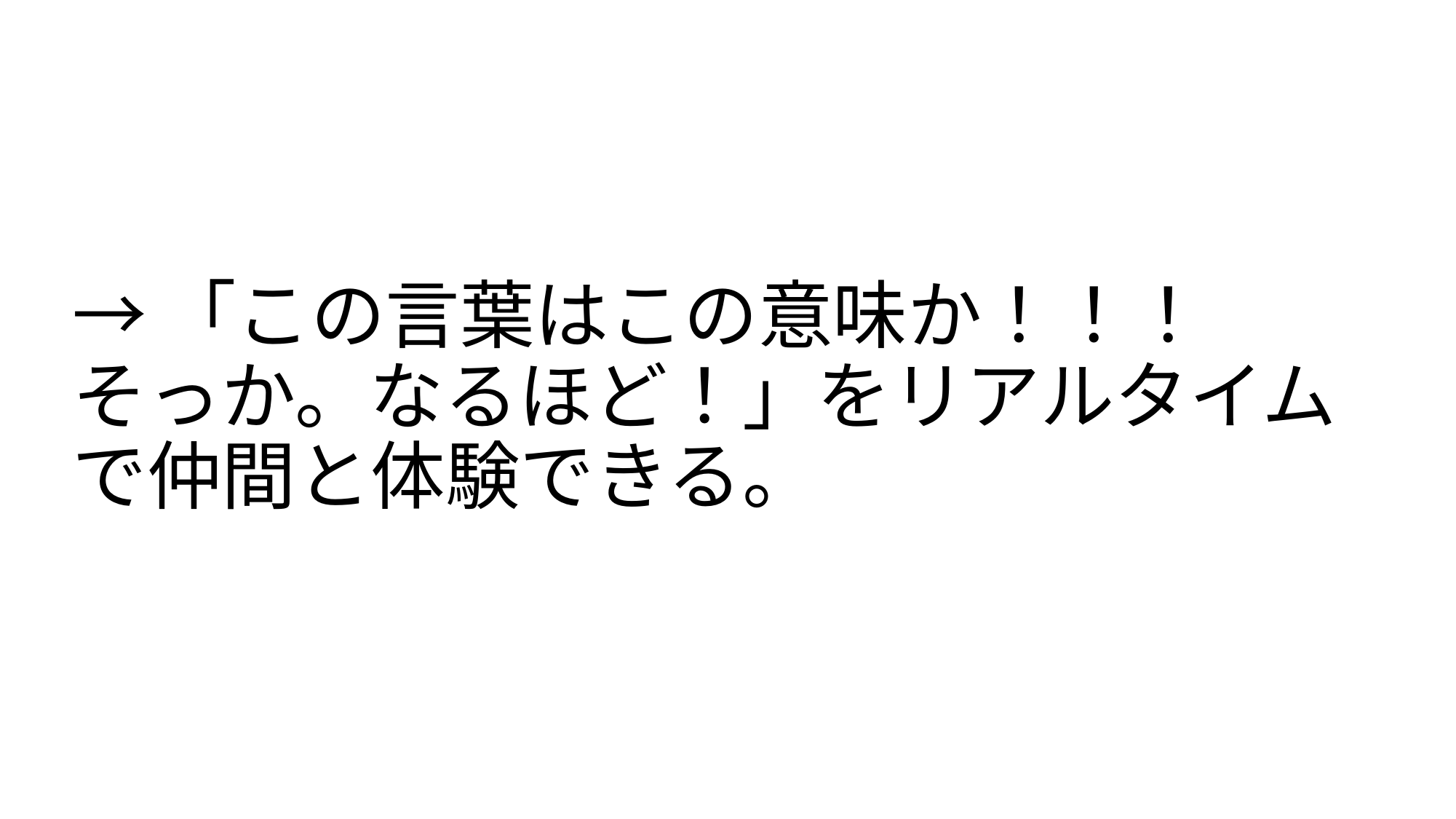

# →「この言葉はこの意味か！！！そっか。なるほど！」をリアルタイムで仲間と体験できる。